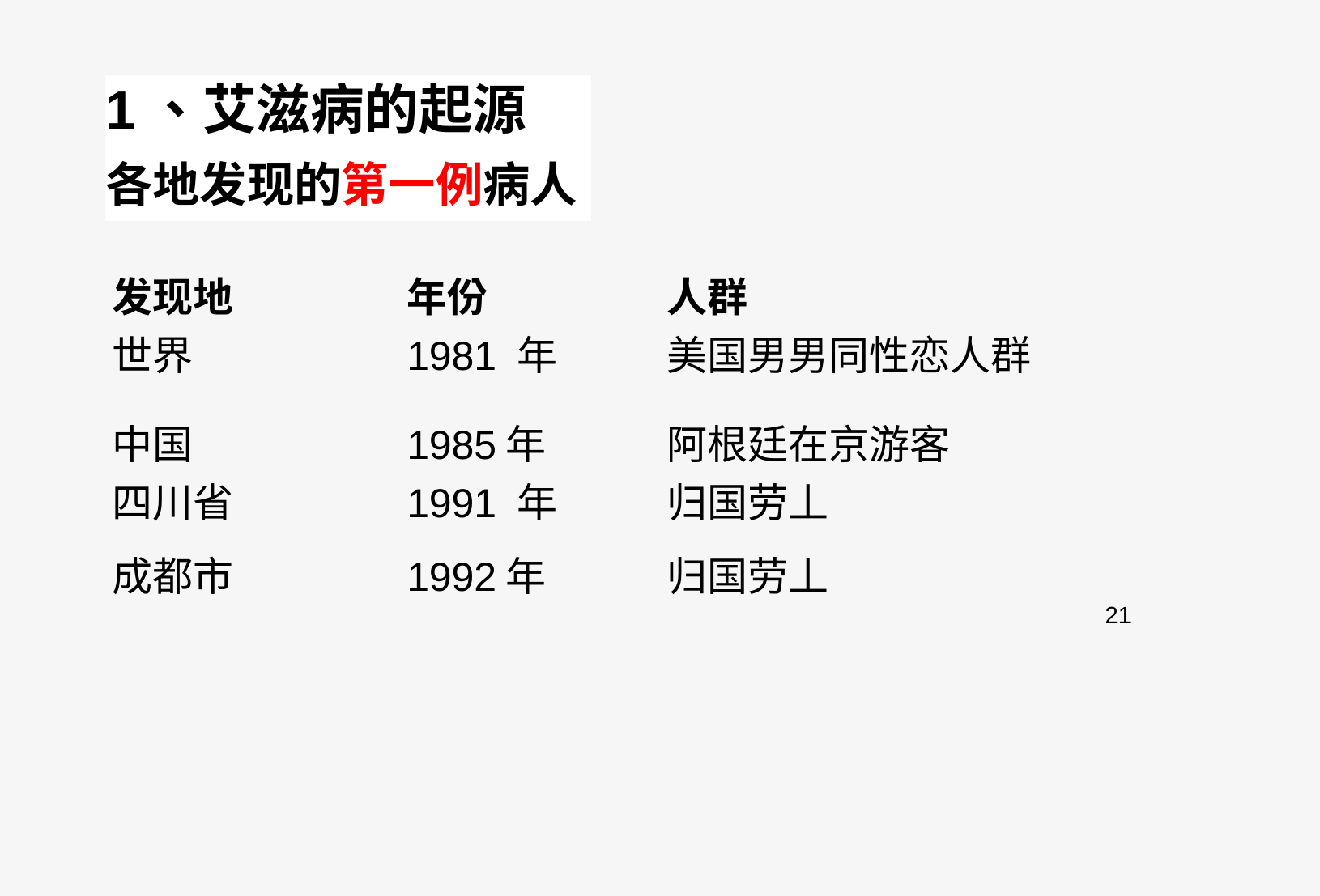

1、艾滋病的起源
各地发现的第一例病人
| 发现地 | 年份 | 人群 |
| --- | --- | --- |
| 世界 | 1981 年 | 美国男男同性恋人群 |
| 中国 | 1985年 | 阿根廷在京游客 |
| 四川省 | 1991 年 | 归国劳丄 |
| 成都市 | 1992年 | 归国劳丄 21 |